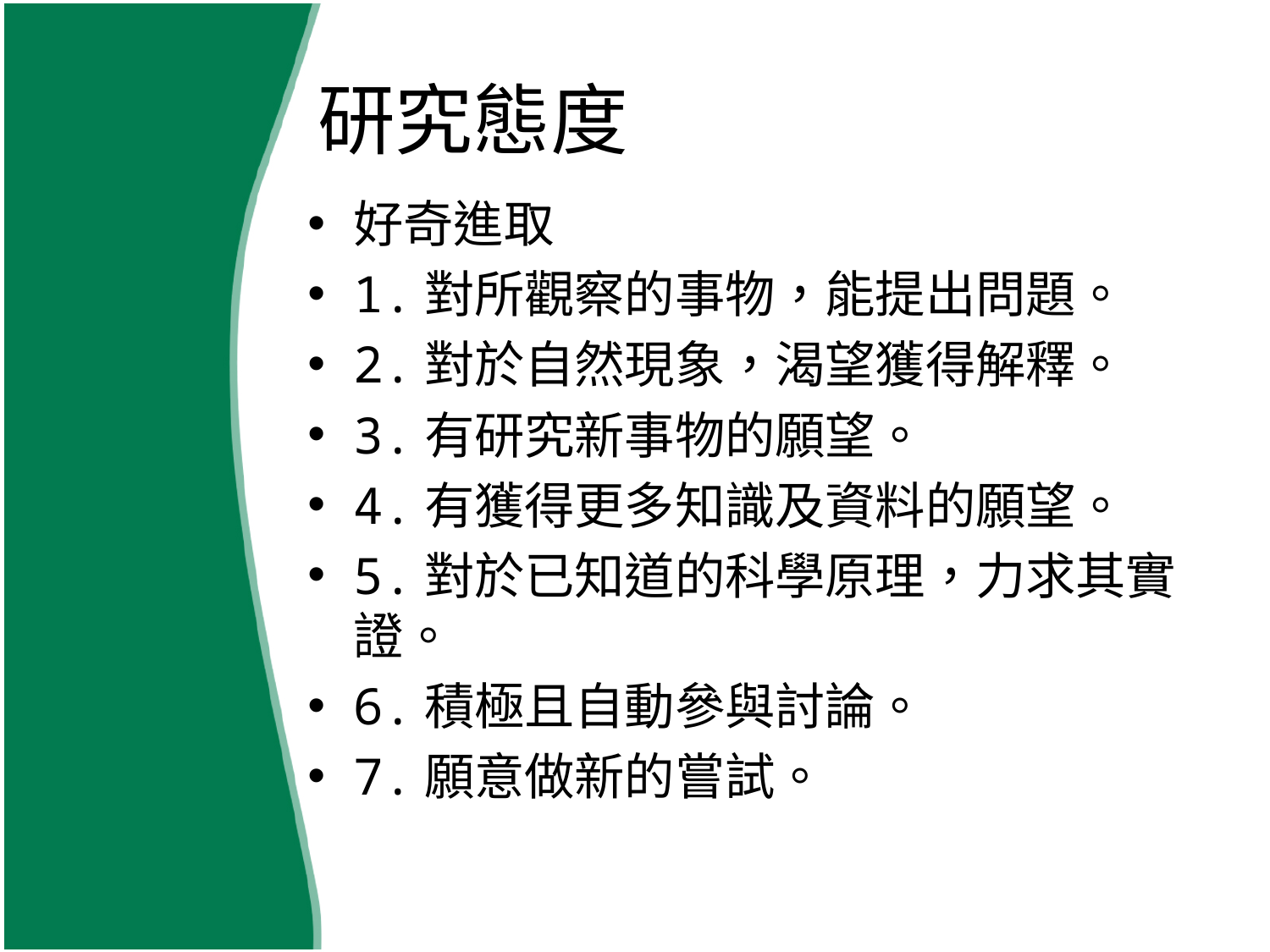

# 研究態度
好奇進取
1.對所觀察的事物，能提出問題。
2.對於自然現象，渴望獲得解釋。
3.有研究新事物的願望。
4.有獲得更多知識及資料的願望。
5.對於已知道的科學原理，力求其實證。
6.積極且自動參與討論。
7.願意做新的嘗試。